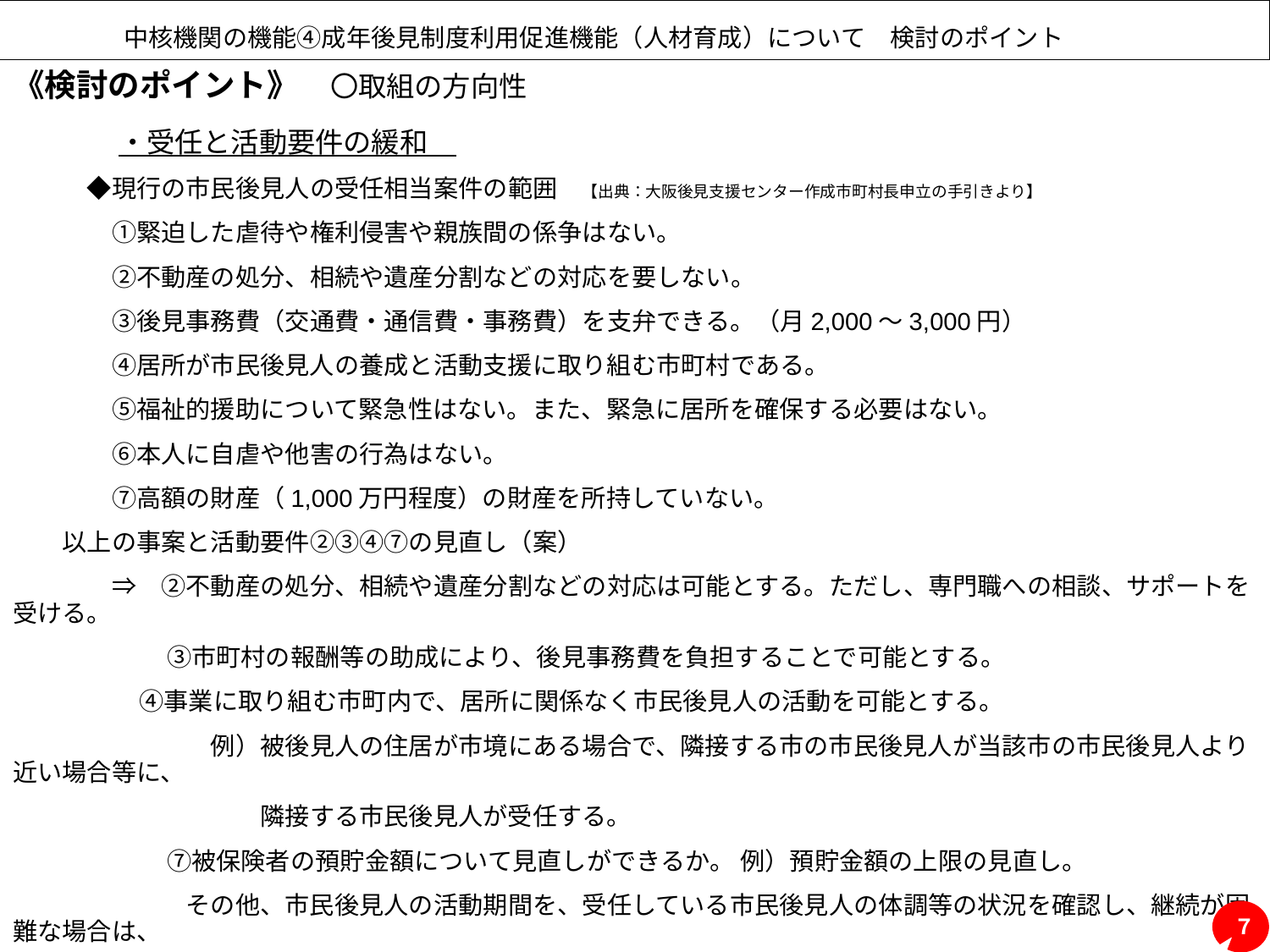

中核機関の機能④成年後見制度利用促進機能（人材育成）について　検討のポイント
《検討のポイント》　〇取組の方向性
　　　　・受任と活動要件の緩和
　　　◆現行の市民後見人の受任相当案件の範囲　【出典：大阪後見支援センター作成市町村長申立の手引きより】
　　　　①緊迫した虐待や権利侵害や親族間の係争はない。
　　　　②不動産の処分、相続や遺産分割などの対応を要しない。
　　　　③後見事務費（交通費・通信費・事務費）を支弁できる。（月2,000～3,000円）
　　　　④居所が市民後見人の養成と活動支援に取り組む市町村である。
　　　　⑤福祉的援助について緊急性はない。また、緊急に居所を確保する必要はない。
　　　　⑥本人に自虐や他害の行為はない。
　　　　⑦高額の財産（1,000万円程度）の財産を所持していない。
　　以上の事案と活動要件②③④⑦の見直し（案）
　　　　⇒　②不動産の処分、相続や遺産分割などの対応は可能とする。ただし、専門職への相談、サポートを受ける。
　　　　　　 ③市町村の報酬等の助成により、後見事務費を負担することで可能とする。
　　　　     ④事業に取り組む市町内で、居所に関係なく市民後見人の活動を可能とする。
　　　　　　　　例）被後見人の住居が市境にある場合で、隣接する市の市民後見人が当該市の市民後見人より近い場合等に、
　　　　　　　　　　隣接する市民後見人が受任する。
　　　　　　 ⑦被保険者の預貯金額について見直しができるか。 例）預貯金額の上限の見直し。
　　　　　　　その他、市民後見人の活動期間を、受任している市民後見人の体調等の状況を確認し、継続が困難な場合は、
　　　　　　　市民後見人の交代を進めることとする。

７